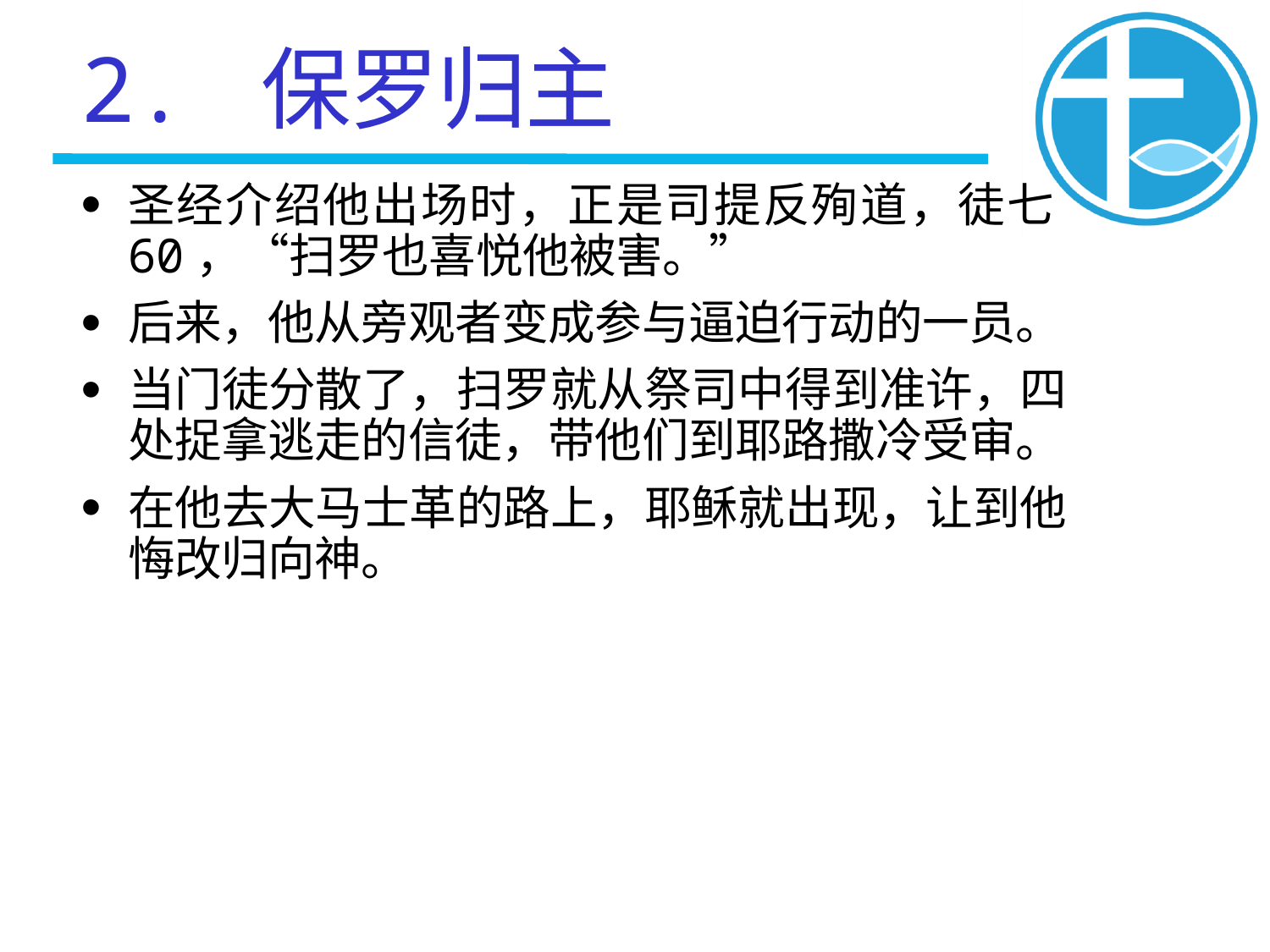

# 2. 保罗归主
圣经介绍他出场时，正是司提反殉道，徒七60，“扫罗也喜悦他被害。”
后来，他从旁观者变成参与逼迫行动的一员。
当门徒分散了，扫罗就从祭司中得到准许，四处捉拿逃走的信徒，带他们到耶路撒冷受审。
在他去大马士革的路上，耶稣就出现，让到他悔改归向神。